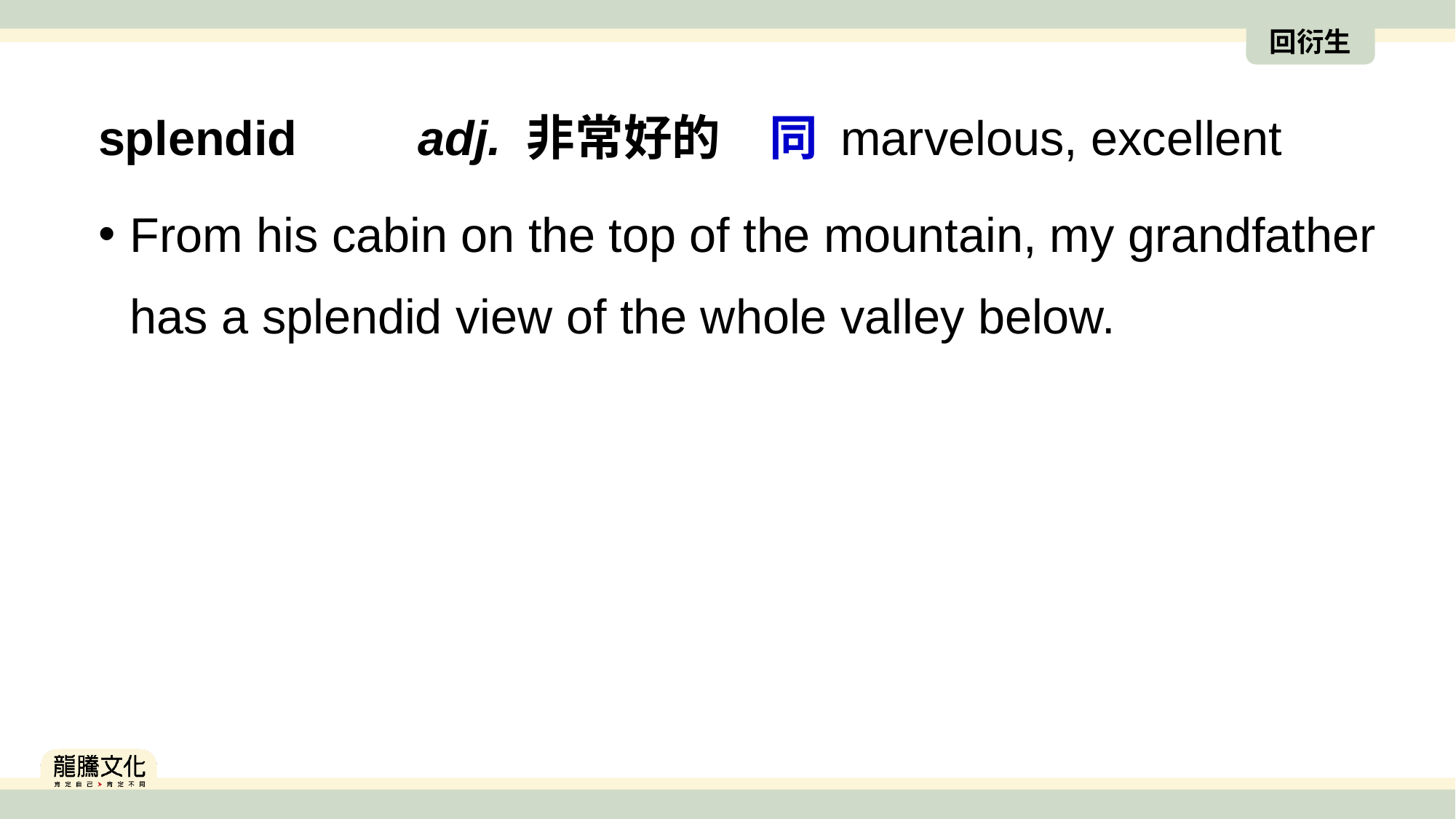

回衍生
splendid　　adj. 非常好的　同 marvelous, excellent
From his cabin on the top of the mountain, my grandfather has a splendid view of the whole valley below.